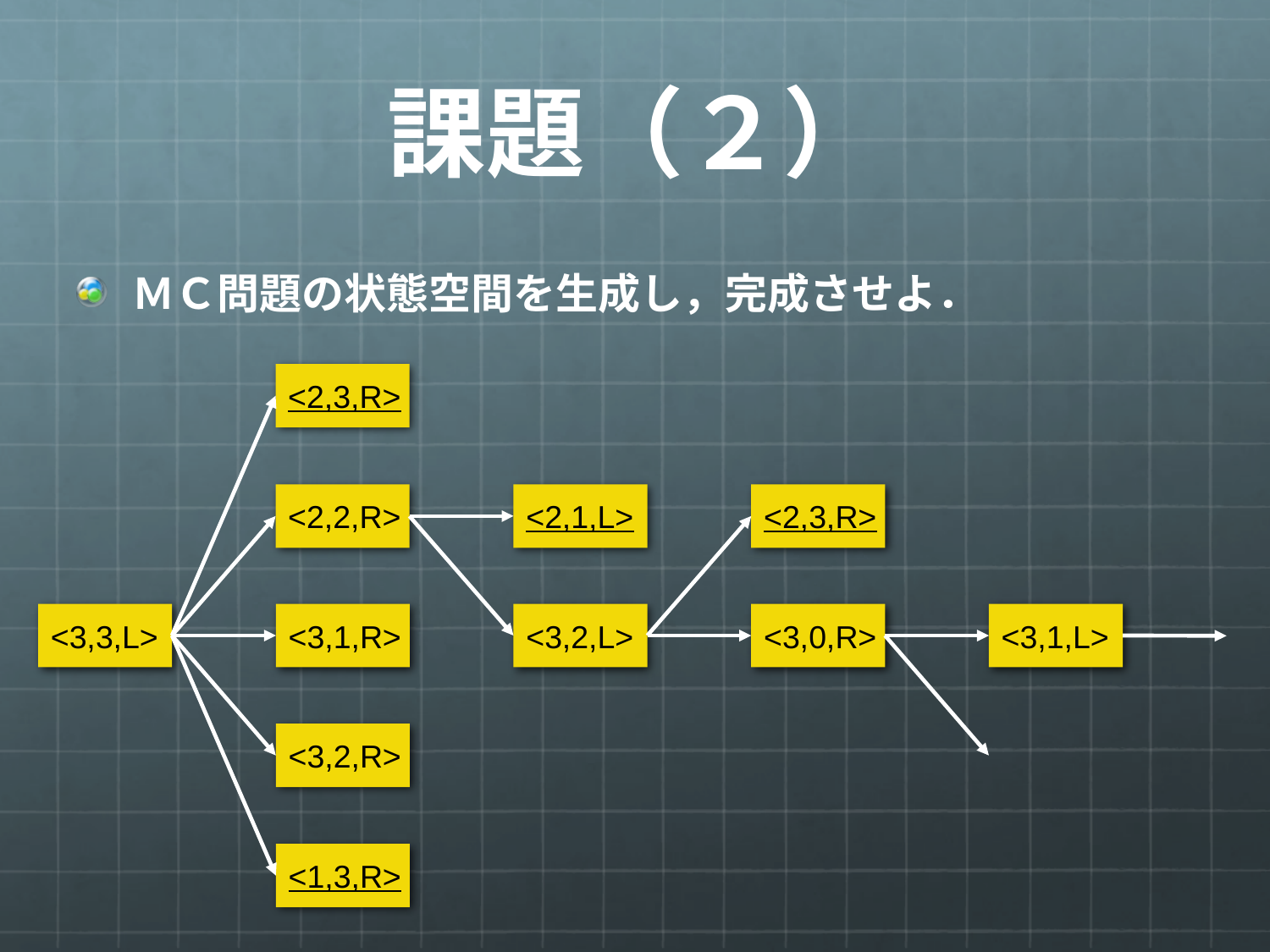

# 課題（２）
ＭＣ問題の状態空間を生成し，完成させよ．
<2,3,R>
<2,2,R>
<3,1,R>
<3,2,R>
<1,3,R>
<2,1,L>
<3,2,L>
<2,3,R>
<3,0,R>
<3,3,L>
<3,1,L>